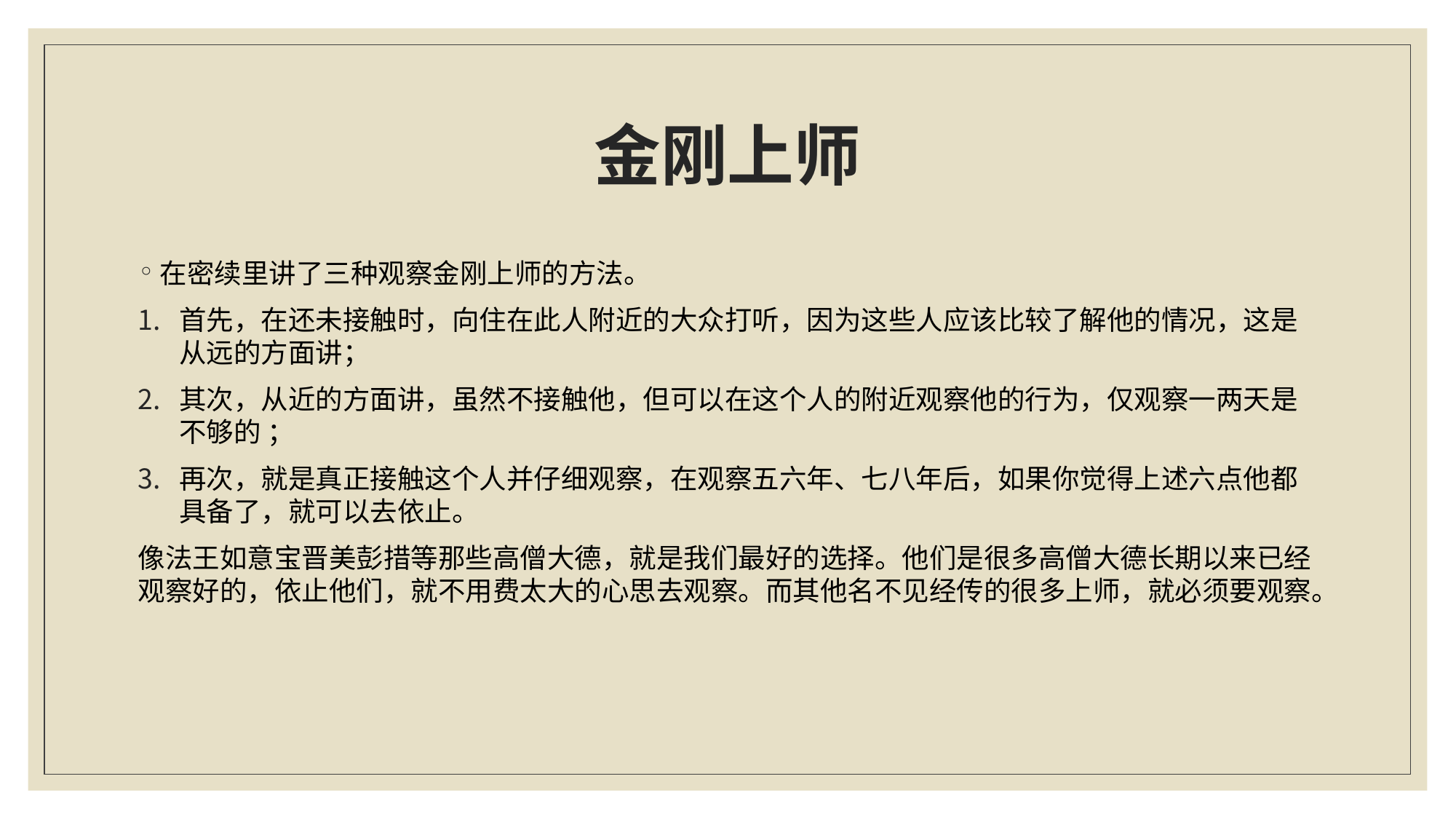

# 金刚上师
在密续里讲了三种观察金刚上师的方法。
首先，在还未接触时，向住在此人附近的大众打听，因为这些人应该比较了解他的情况，这是从远的方面讲；
其次，从近的方面讲，虽然不接触他，但可以在这个人的附近观察他的行为，仅观察一两天是不够的 ；
再次，就是真正接触这个人并仔细观察，在观察五六年、七八年后，如果你觉得上述六点他都具备了，就可以去依止。
像法王如意宝晋美彭措等那些高僧大德，就是我们最好的选择。他们是很多高僧大德长期以来已经观察好的，依止他们，就不用费太大的心思去观察。而其他名不见经传的很多上师，就必须要观察。